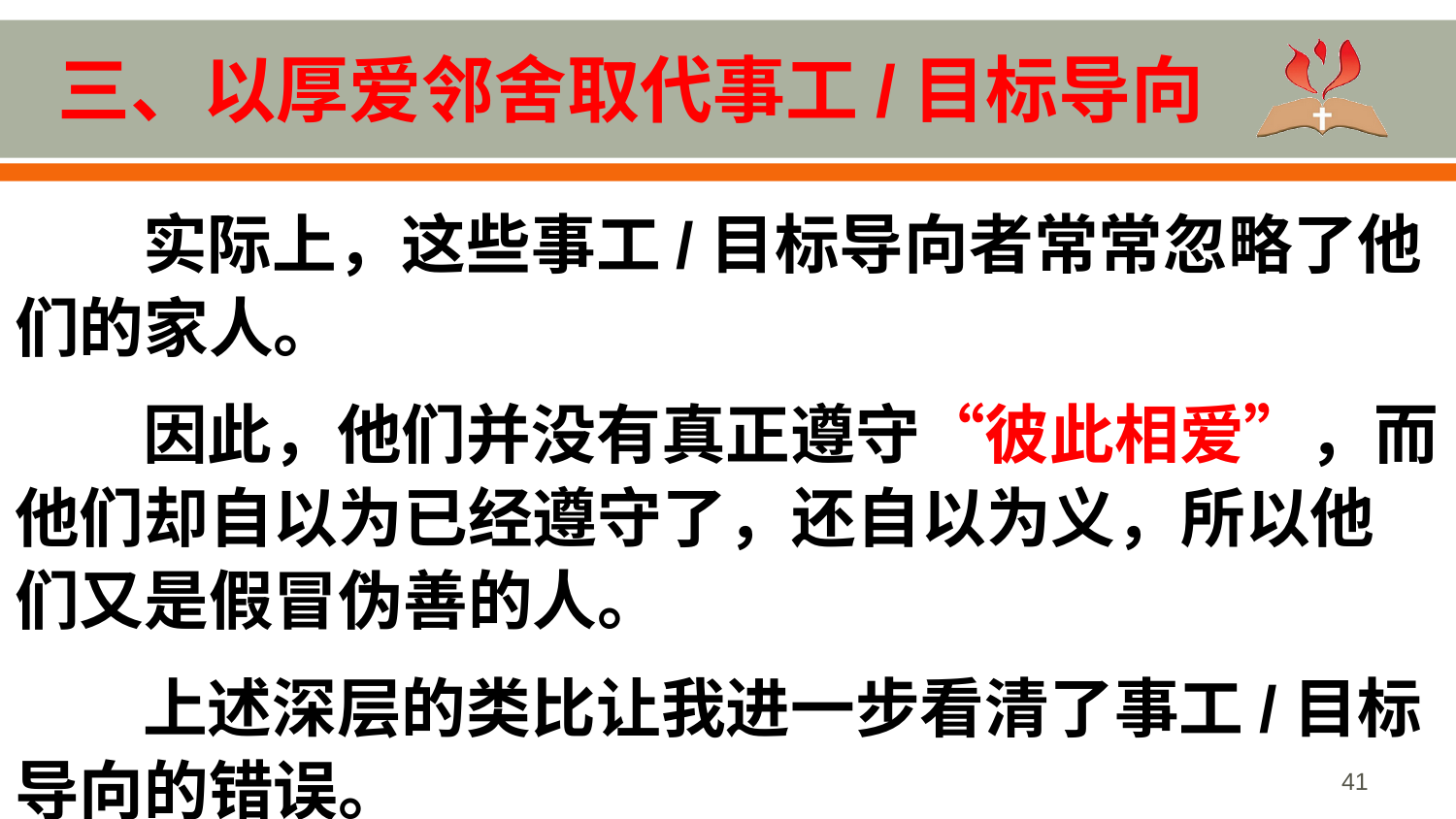

# 三、以厚爱邻舍取代事工/目标导向
实际上，这些事工/目标导向者常常忽略了他们的家人。
因此，他们并没有真正遵守“彼此相爱”，而他们却自以为已经遵守了，还自以为义，所以他们又是假冒伪善的人。
上述深层的类比让我进一步看清了事工/目标导向的错误。

41